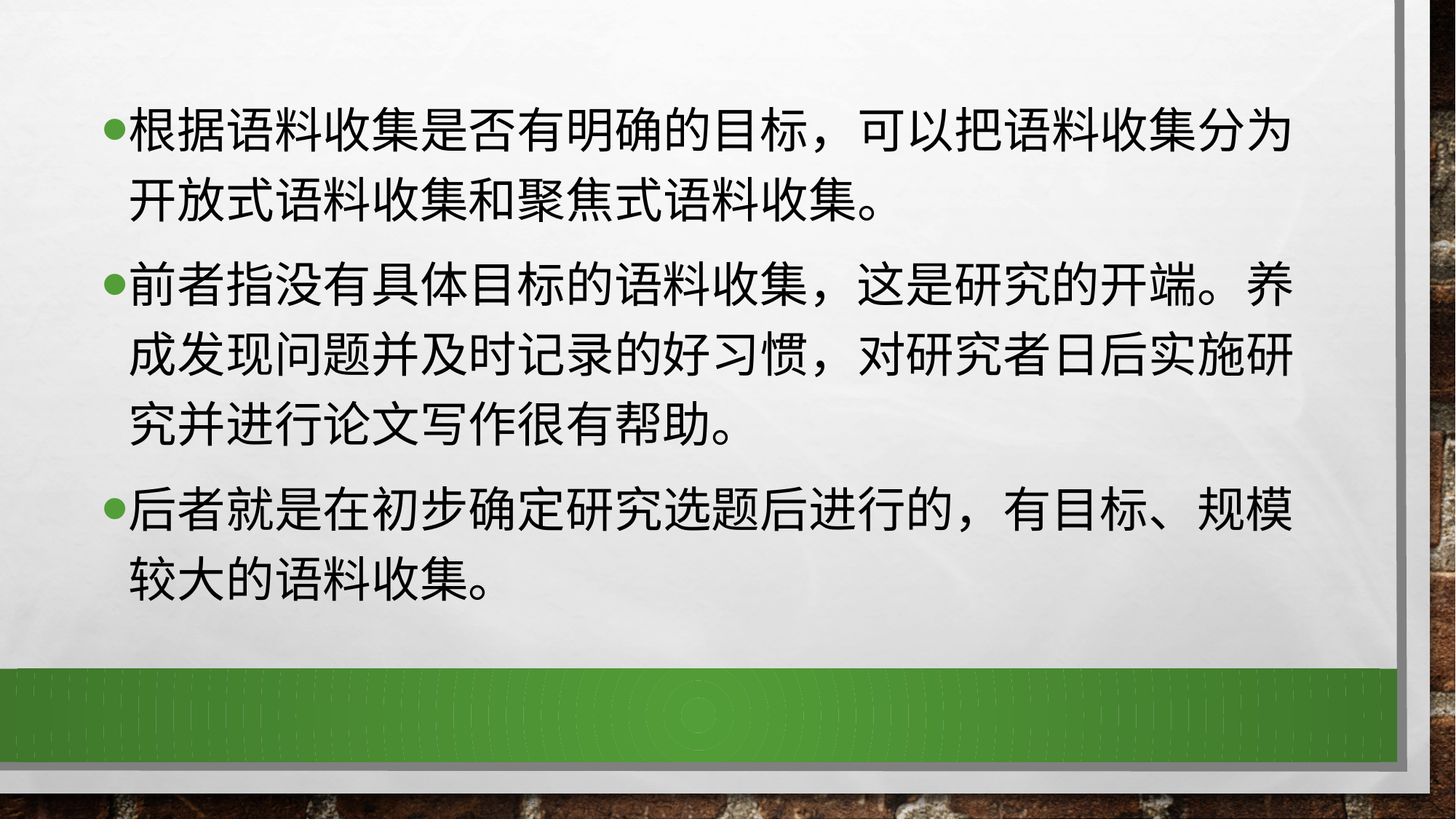

根据语料收集是否有明确的目标，可以把语料收集分为开放式语料收集和聚焦式语料收集。
前者指没有具体目标的语料收集，这是研究的开端。养成发现问题并及时记录的好习惯，对研究者日后实施研究并进行论文写作很有帮助。
后者就是在初步确定研究选题后进行的，有目标、规模较大的语料收集。